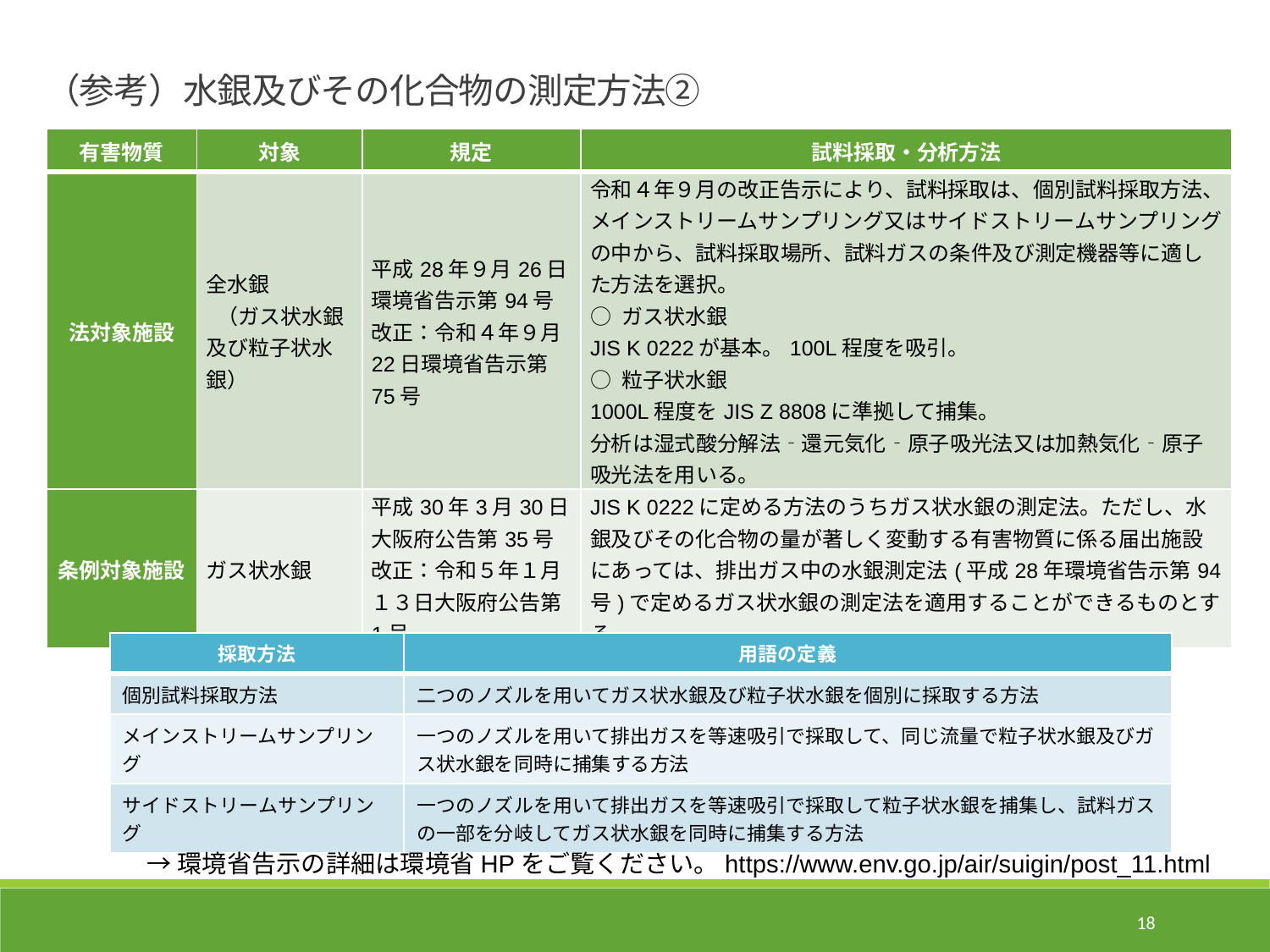

（参考）水銀及びその化合物の測定方法②
| 有害物質 | 対象 | 規定 | 試料採取・分析方法 |
| --- | --- | --- | --- |
| 法対象施設 | 全水銀 （ガス状水銀及び粒子状水銀） | 平成28年９月26日環境省告示第94号 改正：令和４年９月22日環境省告示第75号 | 令和４年９月の改正告示により、試料採取は、個別試料採取方法、メインストリームサンプリング又はサイドストリームサンプリングの中から、試料採取場所、試料ガスの条件及び測定機器等に適した方法を選択。 ○ ガス状水銀 JIS K 0222が基本。100L程度を吸引。 ○ 粒子状水銀 1000L程度をJIS Z 8808に準拠して捕集。 分析は湿式酸分解法‐還元気化‐原子吸光法又は加熱気化‐原子吸光法を用いる。 |
| 条例対象施設 | ガス状水銀 | 平成30年3月30日大阪府公告第35号 改正：令和５年１月１３日大阪府公告第1号 | JIS K 0222に定める方法のうちガス状水銀の測定法。ただし、水銀及びその化合物の量が著しく変動する有害物質に係る届出施設にあっては、排出ガス中の水銀測定法(平成28年環境省告示第94号)で定めるガス状水銀の測定法を適用することができるものとする。 |
| 採取方法 | 用語の定義 |
| --- | --- |
| 個別試料採取方法 | 二つのノズルを用いてガス状水銀及び粒子状水銀を個別に採取する方法 |
| メインストリームサンプリング | 一つのノズルを用いて排出ガスを等速吸引で採取して、同じ流量で粒子状水銀及びガス状水銀を同時に捕集する方法 |
| サイドストリームサンプリング | 一つのノズルを用いて排出ガスを等速吸引で採取して粒子状水銀を捕集し、試料ガスの一部を分岐してガス状水銀を同時に捕集する方法 |
→環境省告示の詳細は環境省HPをご覧ください。https://www.env.go.jp/air/suigin/post_11.html
18